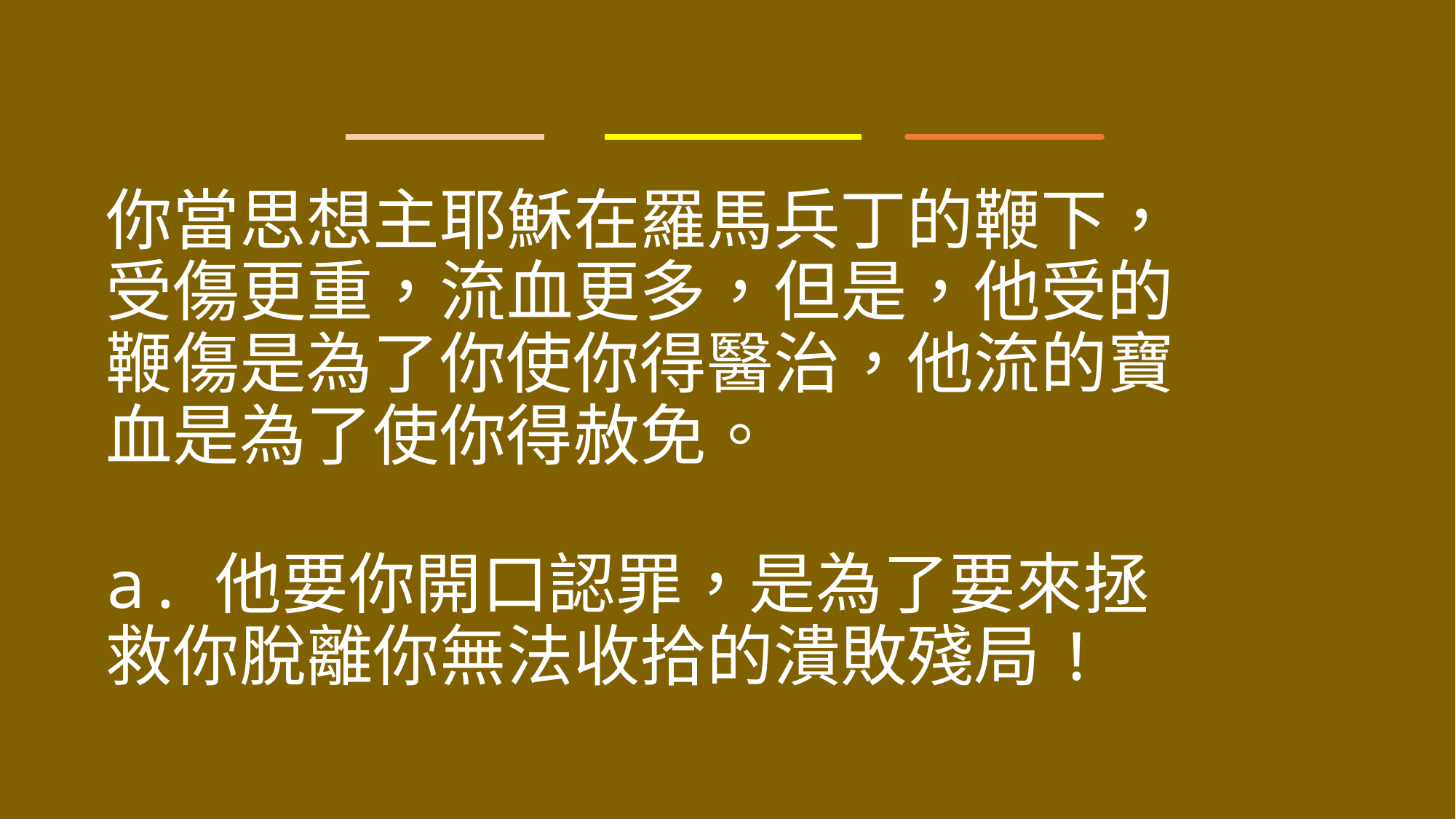

你當思想主耶穌在羅馬兵丁的鞭下，受傷更重，流血更多，但是，他受的鞭傷是為了你使你得醫治，他流的寶血是為了使你得赦免。

a.	他要你開口認罪，是為了要來拯救你脫離你無法收拾的潰敗殘局!